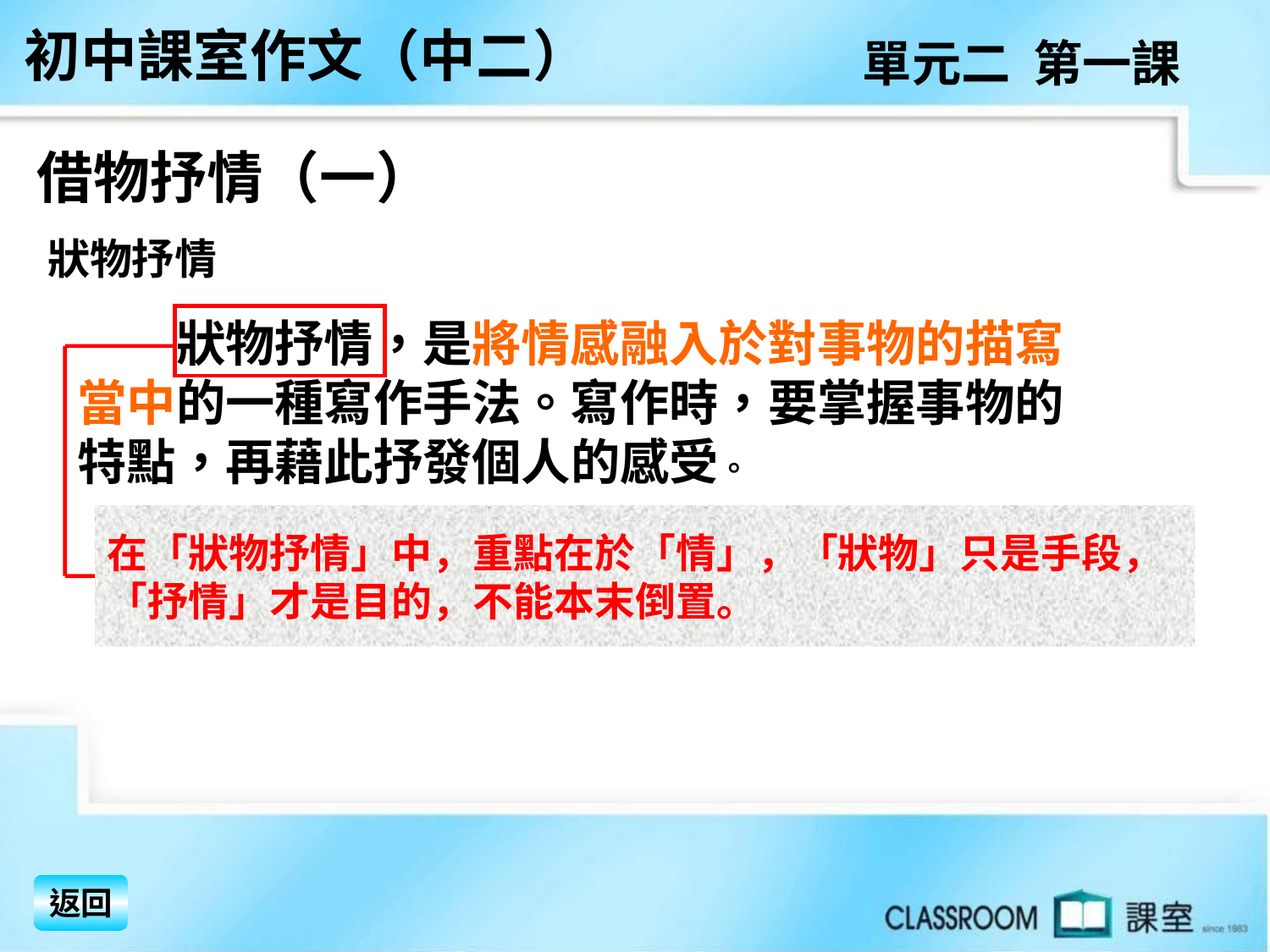

初中課室作文（中二）
單元二  第一課
借物抒情（一）
狀物抒情
　　狀物抒情，是將情感融入於對事物的描寫
當中的一種寫作手法。寫作時，要掌握事物的
特點，再藉此抒發個人的感受。

在「狀物抒情」中，重點在於「情」，「狀物」只是手段，
「抒情」才是目的，不能本末倒置。

返回